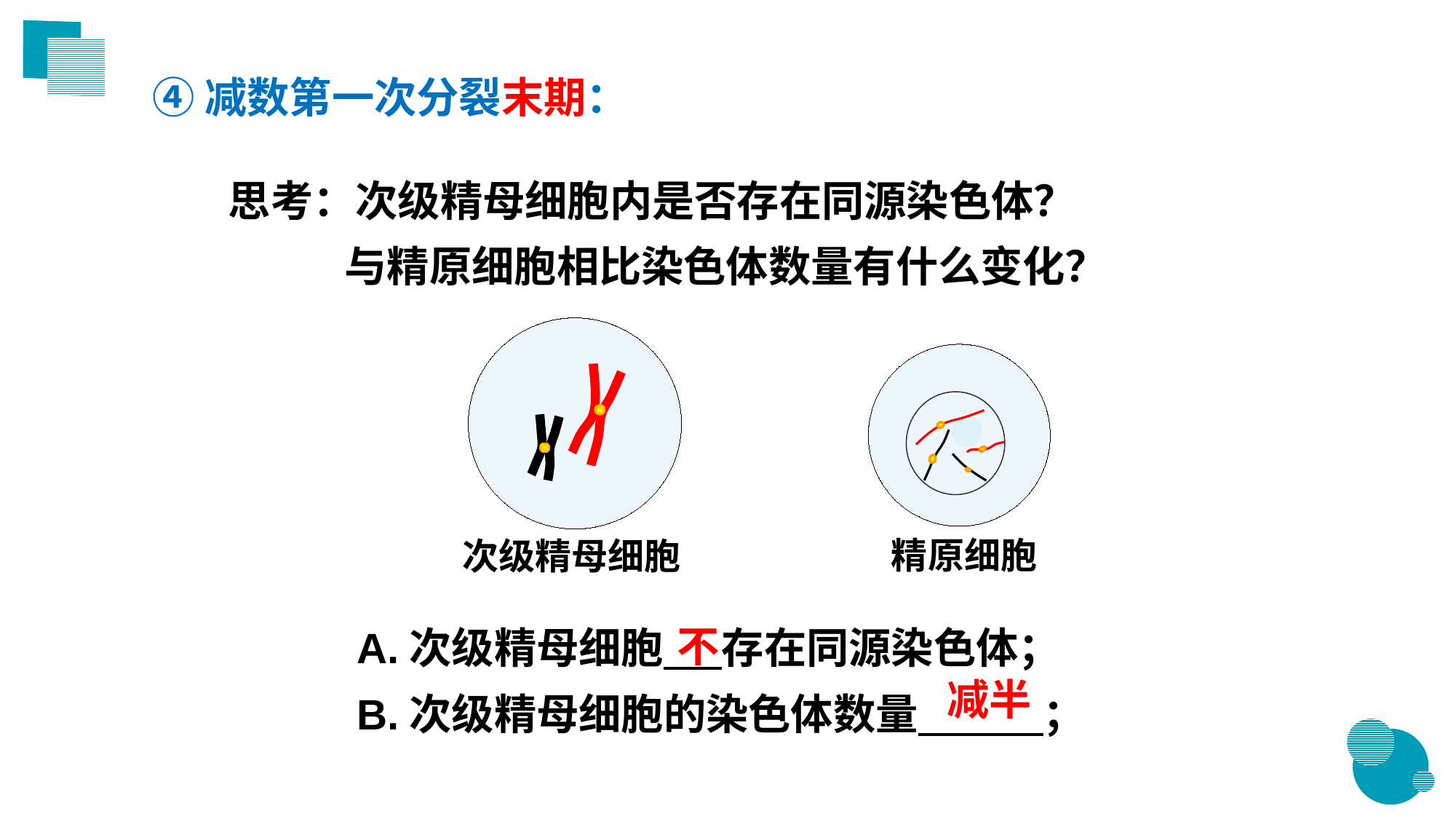

④减数第一次分裂末期：
思考：次级精母细胞内是否存在同源染色体？
           与精原细胞相比染色体数量有什么变化？

次级精母细胞

精原细胞
A.次级精母细胞      存在同源染色体；
B.次级精母细胞的染色体数量             ；
不
减半